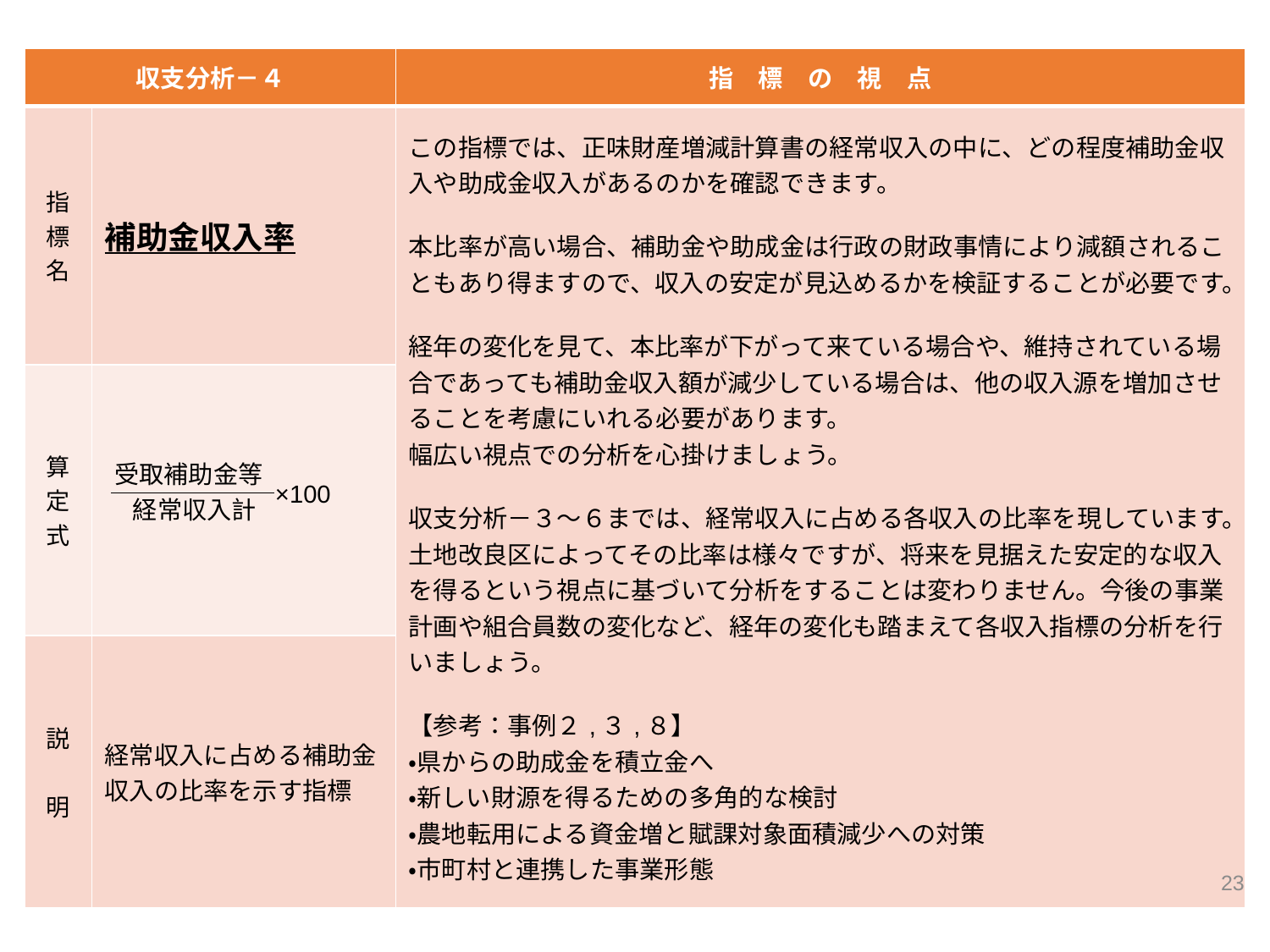

| 収支分析－４ |  | 指　標　の　視　点 |
| --- | --- | --- |
| 指標名 | 補助金収入率 | この指標では、正味財産増減計算書の経常収入の中に、どの程度補助金収入や助成金収入があるのかを確認できます。 本比率が高い場合、補助金や助成金は行政の財政事情により減額されることもあり得ますので、収入の安定が見込めるかを検証することが必要です。 経年の変化を見て、本比率が下がって来ている場合や、維持されている場合であっても補助金収入額が減少している場合は、他の収入源を増加させることを考慮にいれる必要があります。 幅広い視点での分析を心掛けましょう。 収支分析－３～６までは、経常収入に占める各収入の比率を現しています。土地改良区によってその比率は様々ですが、将来を見据えた安定的な収入を得るという視点に基づいて分析をすることは変わりません。今後の事業計画や組合員数の変化など、経年の変化も踏まえて各収入指標の分析を行いましょう。 【参考：事例２,３,８】 ・県からの助成金を積立金へ ・新しい財源を得るための多角的な検討 ・農地転用による資金増と賦課対象面積減少への対策 ・市町村と連携した事業形態 |
| 算定式 | 受取補助金等 ×100 経常収入計 |  |
| 説　明 | 経常収入に占める補助金収入の比率を示す指標 |  |
23